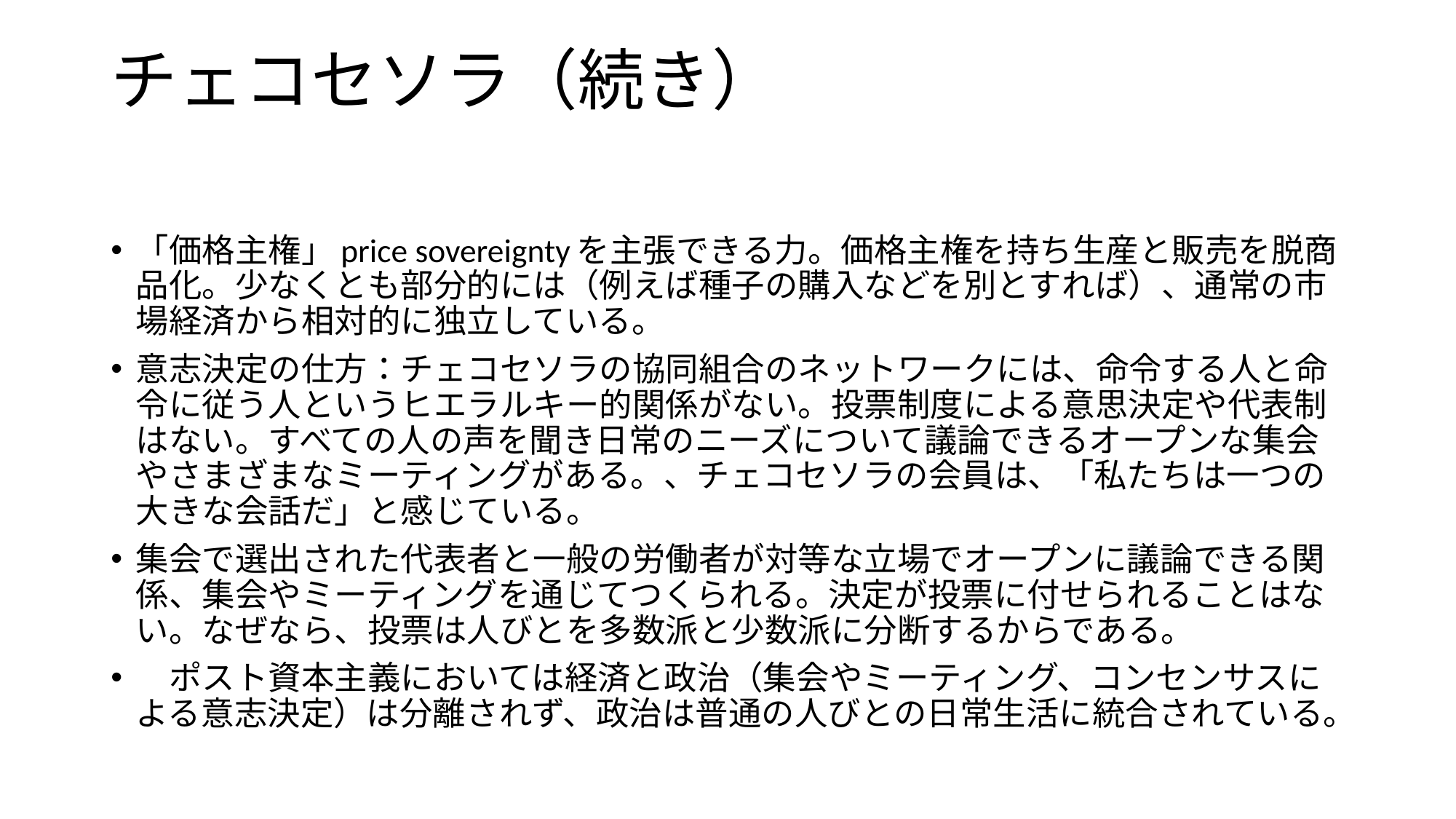

# チェコセソラ（続き）
「価格主権」price sovereigntyを主張できる力。価格主権を持ち生産と販売を脱商品化。少なくとも部分的には（例えば種子の購入などを別とすれば）、通常の市場経済から相対的に独立している。
意志決定の仕方：チェコセソラの協同組合のネットワークには、命令する人と命令に従う人というヒエラルキー的関係がない。投票制度による意思決定や代表制はない。すべての人の声を聞き日常のニーズについて議論できるオープンな集会やさまざまなミーティングがある。、チェコセソラの会員は、「私たちは一つの大きな会話だ」と感じている。
集会で選出された代表者と一般の労働者が対等な立場でオープンに議論できる関係、集会やミーティングを通じてつくられる。決定が投票に付せられることはない。なぜなら、投票は人びとを多数派と少数派に分断するからである。
　ポスト資本主義においては経済と政治（集会やミーティング、コンセンサスによる意志決定）は分離されず、政治は普通の人びとの日常生活に統合されている。